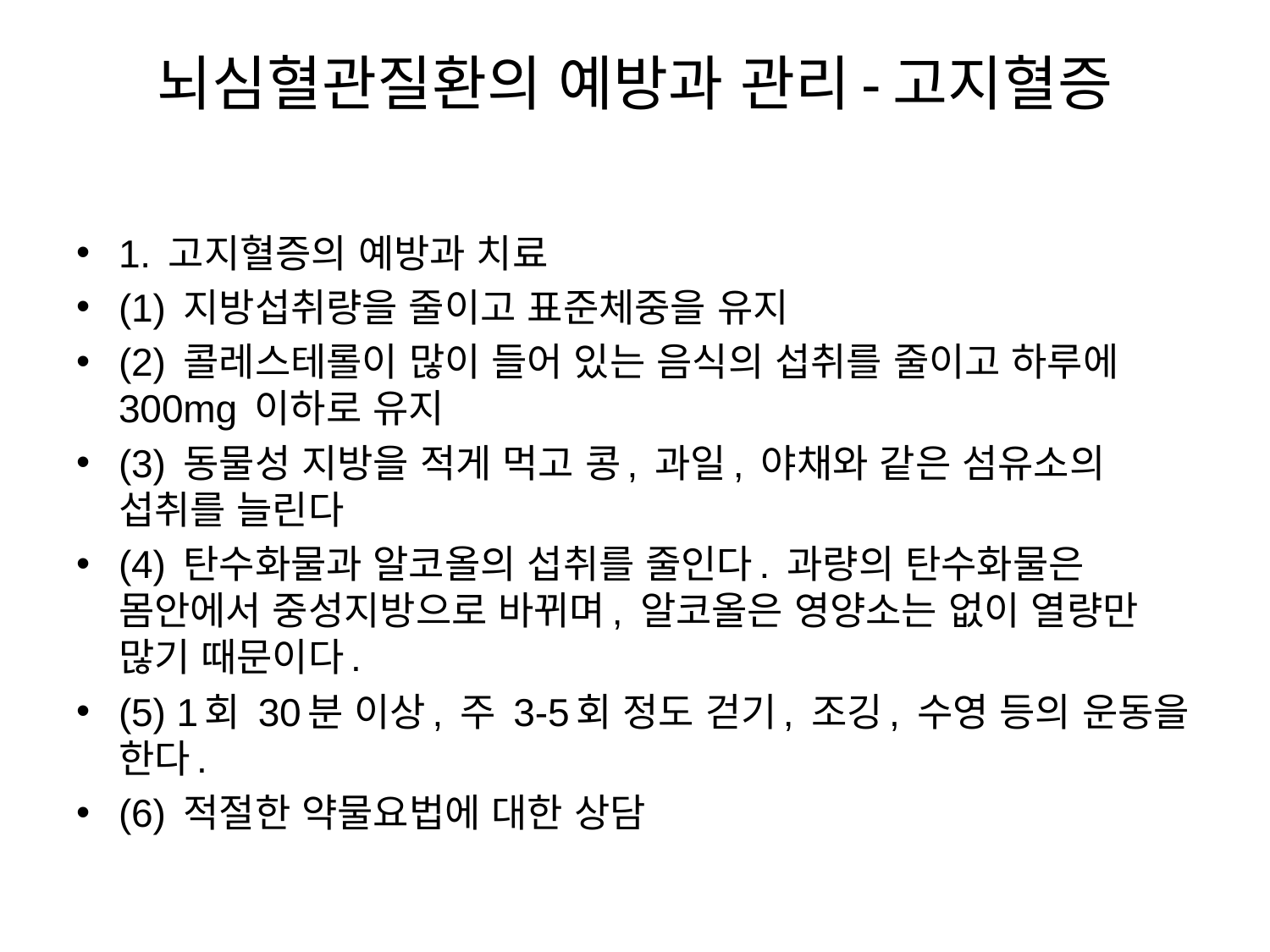

# 뇌심혈관질환의 예방과 관리-고지혈증
1. 고지혈증의 예방과 치료
(1) 지방섭취량을 줄이고 표준체중을 유지
(2) 콜레스테롤이 많이 들어 있는 음식의 섭취를 줄이고 하루에 300mg 이하로 유지
(3) 동물성 지방을 적게 먹고 콩, 과일, 야채와 같은 섬유소의 섭취를 늘린다
(4) 탄수화물과 알코올의 섭취를 줄인다. 과량의 탄수화물은 몸안에서 중성지방으로 바뀌며, 알코올은 영양소는 없이 열량만 많기 때문이다.
(5) 1회 30분 이상, 주 3-5회 정도 걷기, 조깅, 수영 등의 운동을 한다.
(6) 적절한 약물요법에 대한 상담